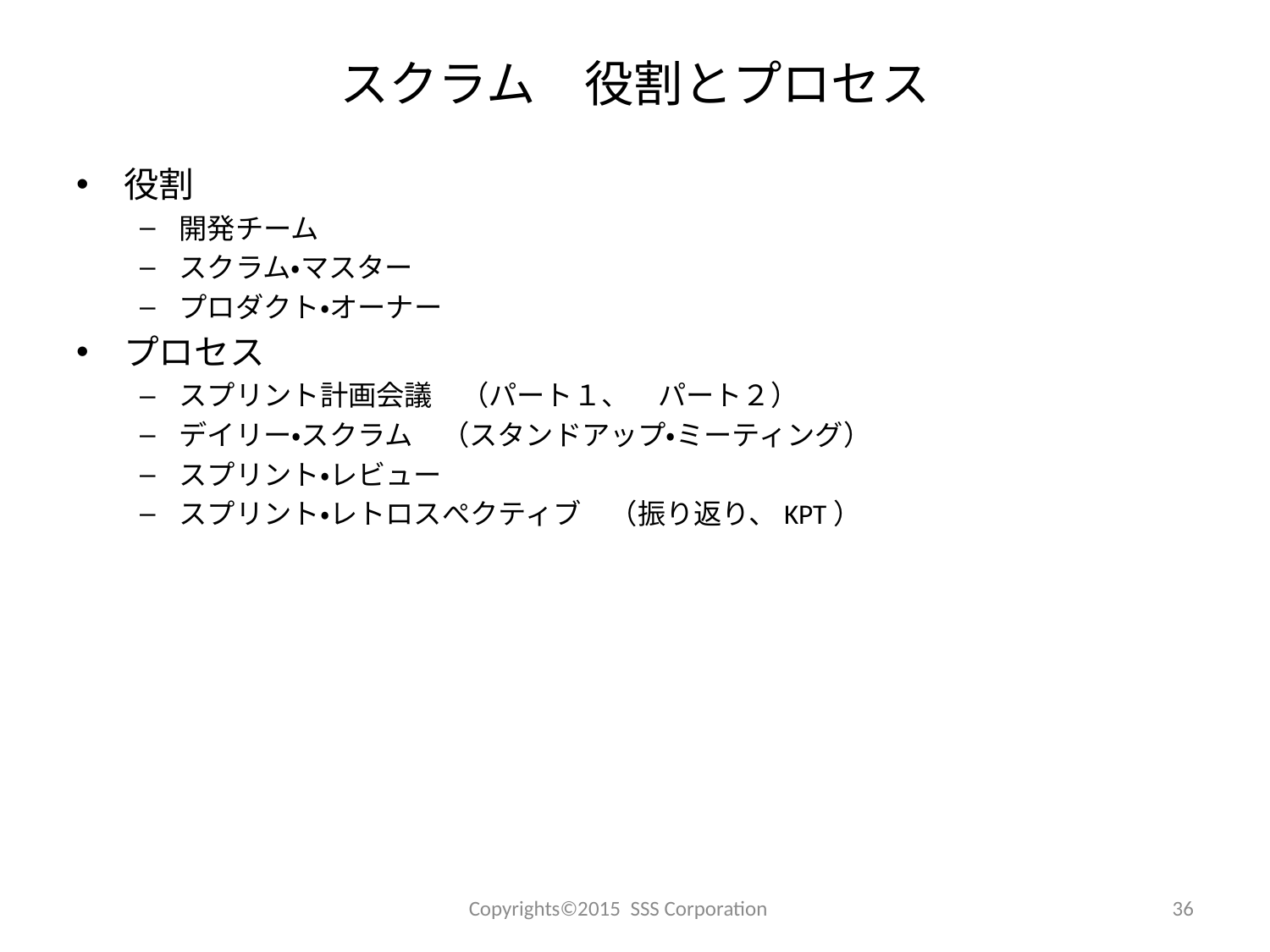

# スクラム　役割とプロセス
役割
開発チーム
スクラム・マスター
プロダクト・オーナー
プロセス
スプリント計画会議　（パート１、　パート２）
デイリー・スクラム　（スタンドアップ・ミーティング）
スプリント・レビュー
スプリント・レトロスぺクティブ　（振り返り、KPT）

Copyrights©2015  SSS Corporation
36